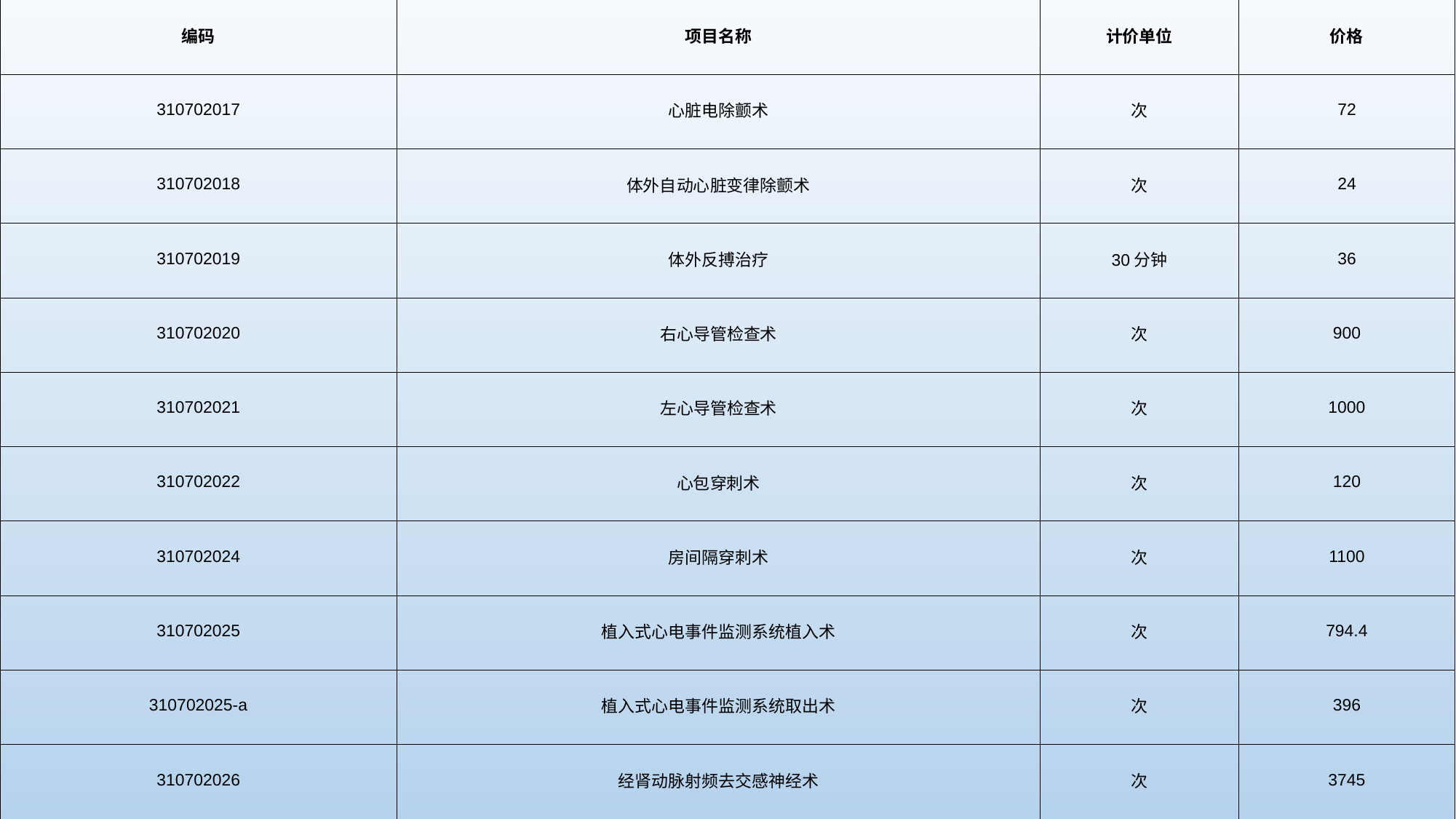

| 编码 | 项目名称 | 计价单位 | 价格 |
| --- | --- | --- | --- |
| 310702017 | 心脏电除颤术 | 次 | 72 |
| 310702018 | 体外自动心脏变律除颤术 | 次 | 24 |
| 310702019 | 体外反搏治疗 | 30分钟 | 36 |
| 310702020 | 右心导管检查术 | 次 | 900 |
| 310702021 | 左心导管检查术 | 次 | 1000 |
| 310702022 | 心包穿刺术 | 次 | 120 |
| 310702024 | 房间隔穿刺术 | 次 | 1100 |
| 310702025 | 植入式心电事件监测系统植入术 | 次 | 794.4 |
| 310702025-a | 植入式心电事件监测系统取出术 | 次 | 396 |
| 310702026 | 经肾动脉射频去交感神经术 | 次 | 3745 |